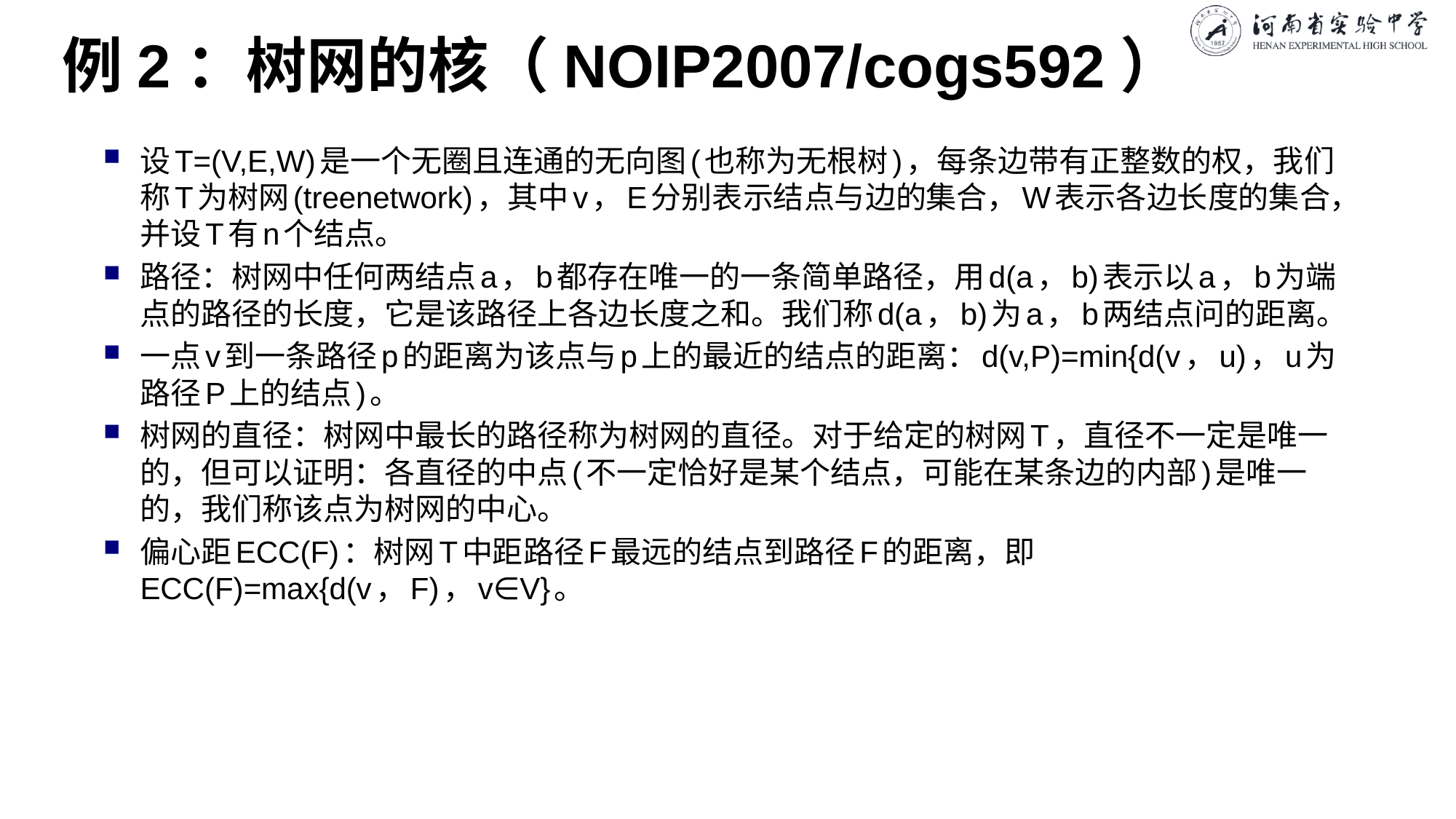

# 例2：树网的核（NOIP2007/cogs592）
设T=(V,E,W)是一个无圈且连通的无向图(也称为无根树)，每条边带有正整数的权，我们称T为树网(treenetwork)，其中v，E分别表示结点与边的集合，W表示各边长度的集合，并设T有n个结点。
路径：树网中任何两结点a，b都存在唯一的一条简单路径，用d(a，b)表示以a，b为端点的路径的长度，它是该路径上各边长度之和。我们称d(a，b)为a，b两结点问的距离。
一点v到一条路径p的距离为该点与p上的最近的结点的距离：d(v,P)=min{d(v，u)，u为路径P上的结点)。
树网的直径：树网中最长的路径称为树网的直径。对于给定的树网T，直径不一定是唯一的，但可以证明：各直径的中点(不一定恰好是某个结点，可能在某条边的内部)是唯一的，我们称该点为树网的中心。
偏心距ECC(F)：树网T中距路径F最远的结点到路径F的距离，即 ECC(F)=max{d(v，F)，v∈V}。